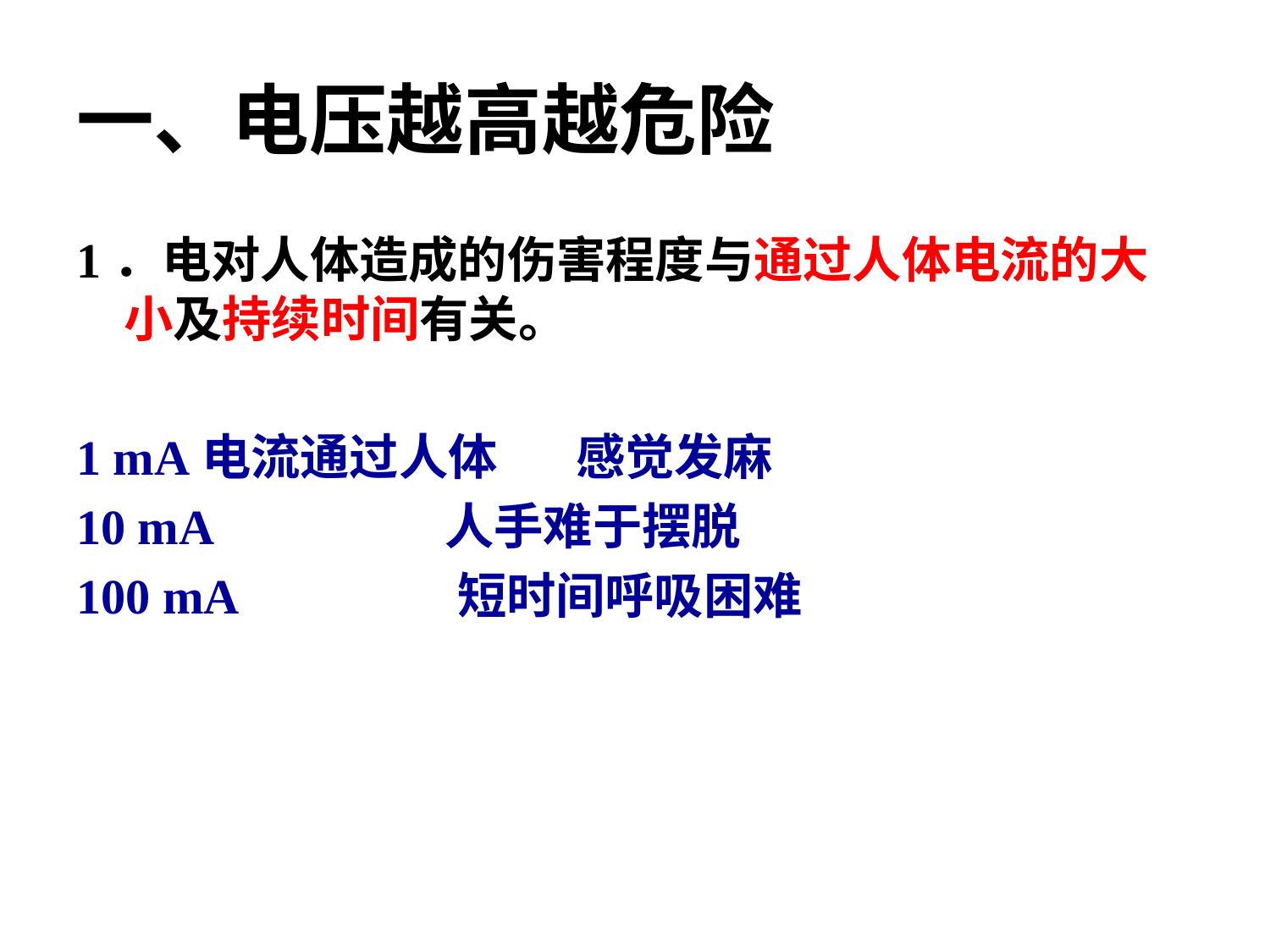

# 一、电压越高越危险
1．电对人体造成的伤害程度与通过人体电流的大小及持续时间有关。

1 mA电流通过人体       感觉发麻
10 mA                  人手难于摆脱
100 mA                 短时间呼吸困难